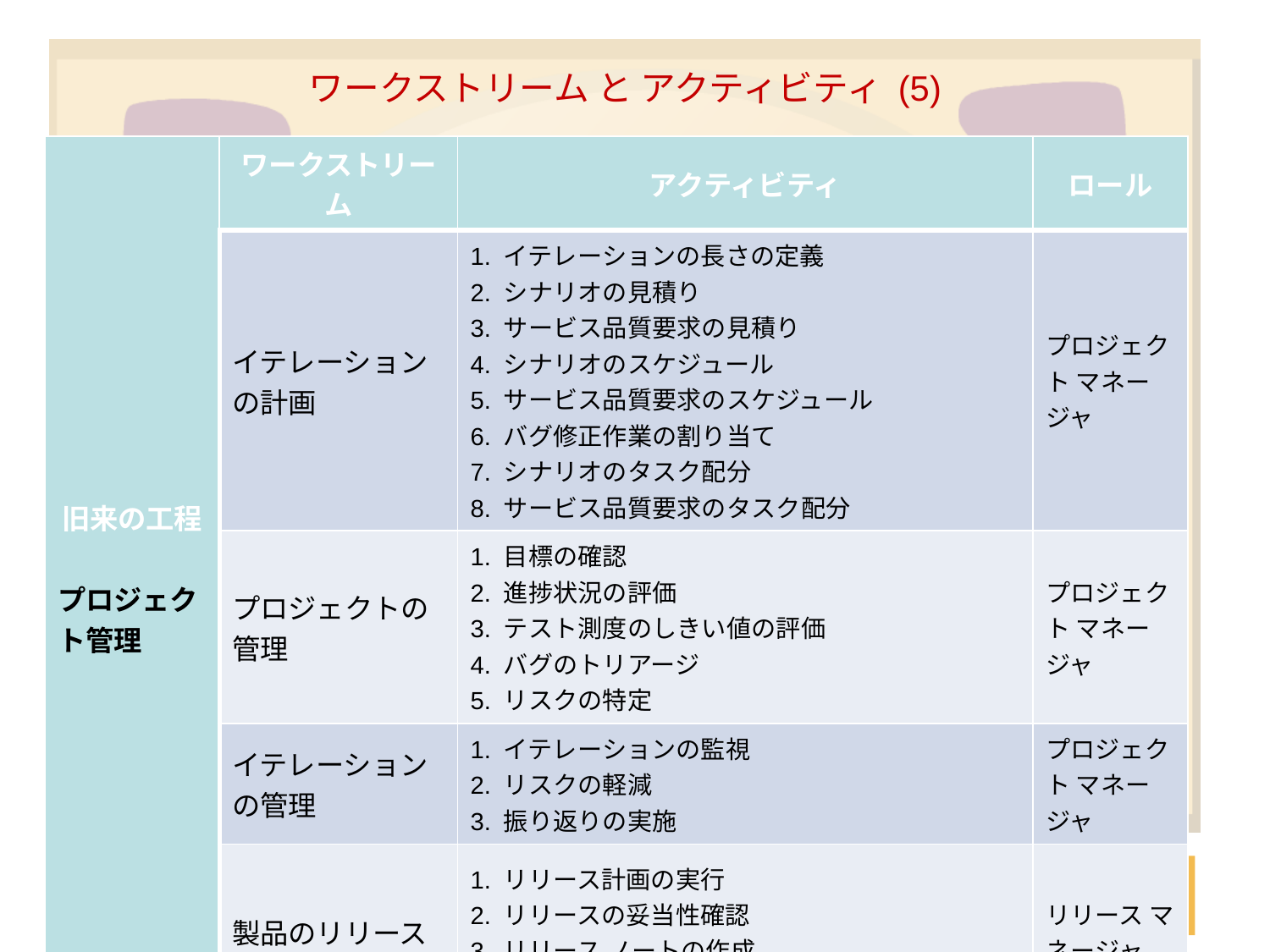

ワークストリーム と アクティビティ (5)
| 旧来の工程 プロジェクト管理 | ワークストリーム | アクティビティ | ロール |
| --- | --- | --- | --- |
|  | イテレーションの計画 | 1. イテレーションの長さの定義 2. シナリオの見積り 3. サービス品質要求の見積り 4. シナリオのスケジュール 5. サービス品質要求のスケジュール 6. バグ修正作業の割り当て 7. シナリオのタスク配分 8. サービス品質要求のタスク配分 | プロジェクト マネージャ |
|  | プロジェクトの管理 | 1. 目標の確認 2. 進捗状況の評価 3. テスト測度のしきい値の評価 4. バグのトリアージ 5. リスクの特定 | プロジェクト マネージャ |
|  | イテレーションの管理 | 1. イテレーションの監視 2. リスクの軽減 3. 振り返りの実施 | プロジェクト マネージャ |
|  | 製品のリリース | 1. リリース計画の実行 2. リリースの妥当性確認 3. リリース ノートの作成 4. 製品の配置 | リリース マネージャ |